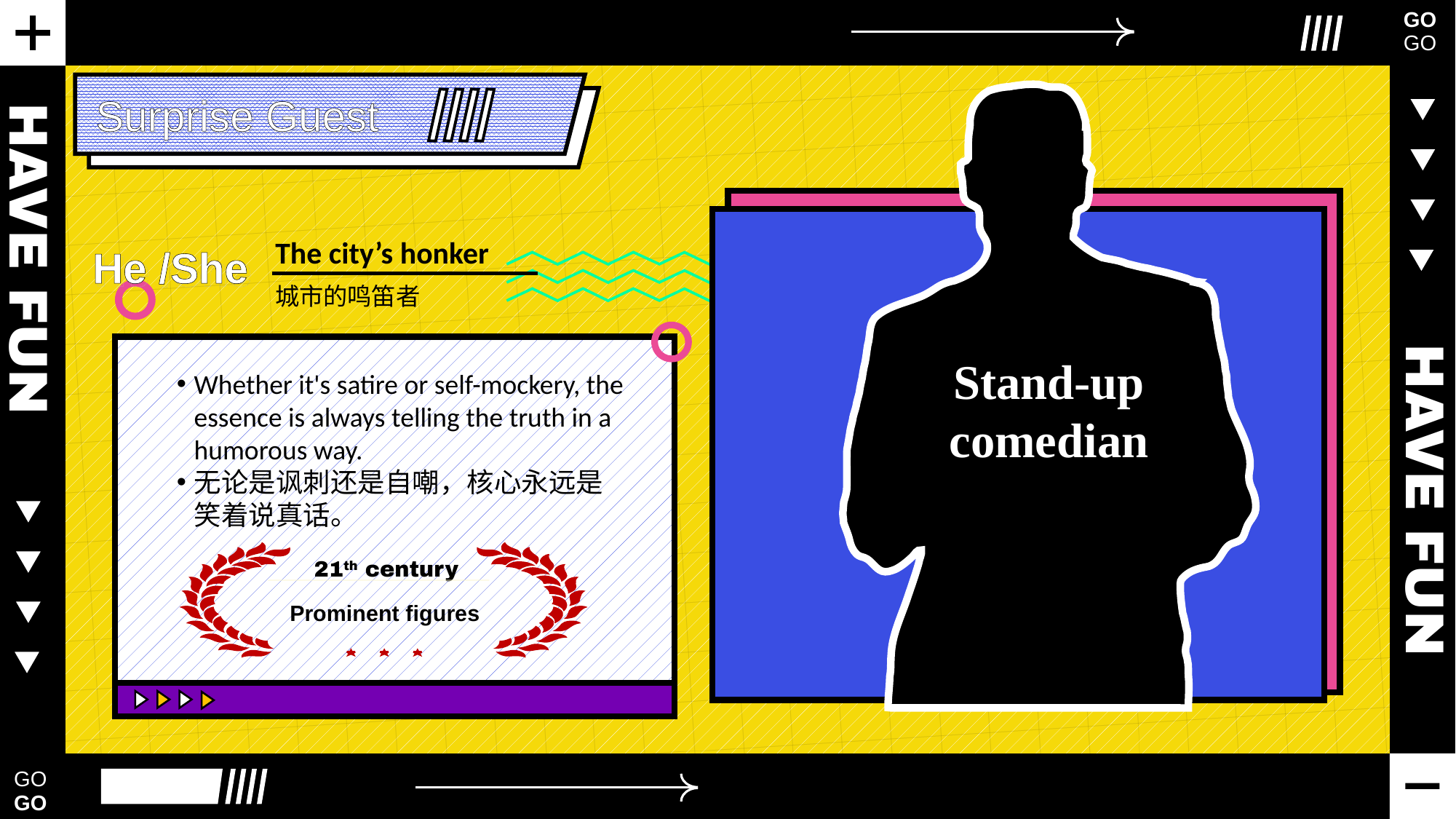

Surprise Guest

HAVE FUN

The city’s honker
He /She

城市的鸣笛者

HAVE FUN
Stand-up comedian
Whether it's satire or self-mockery, the essence is always telling the truth in a humorous way.
无论是讽刺还是自嘲，核心永远是笑着说真话。

21th century

Prominent figures